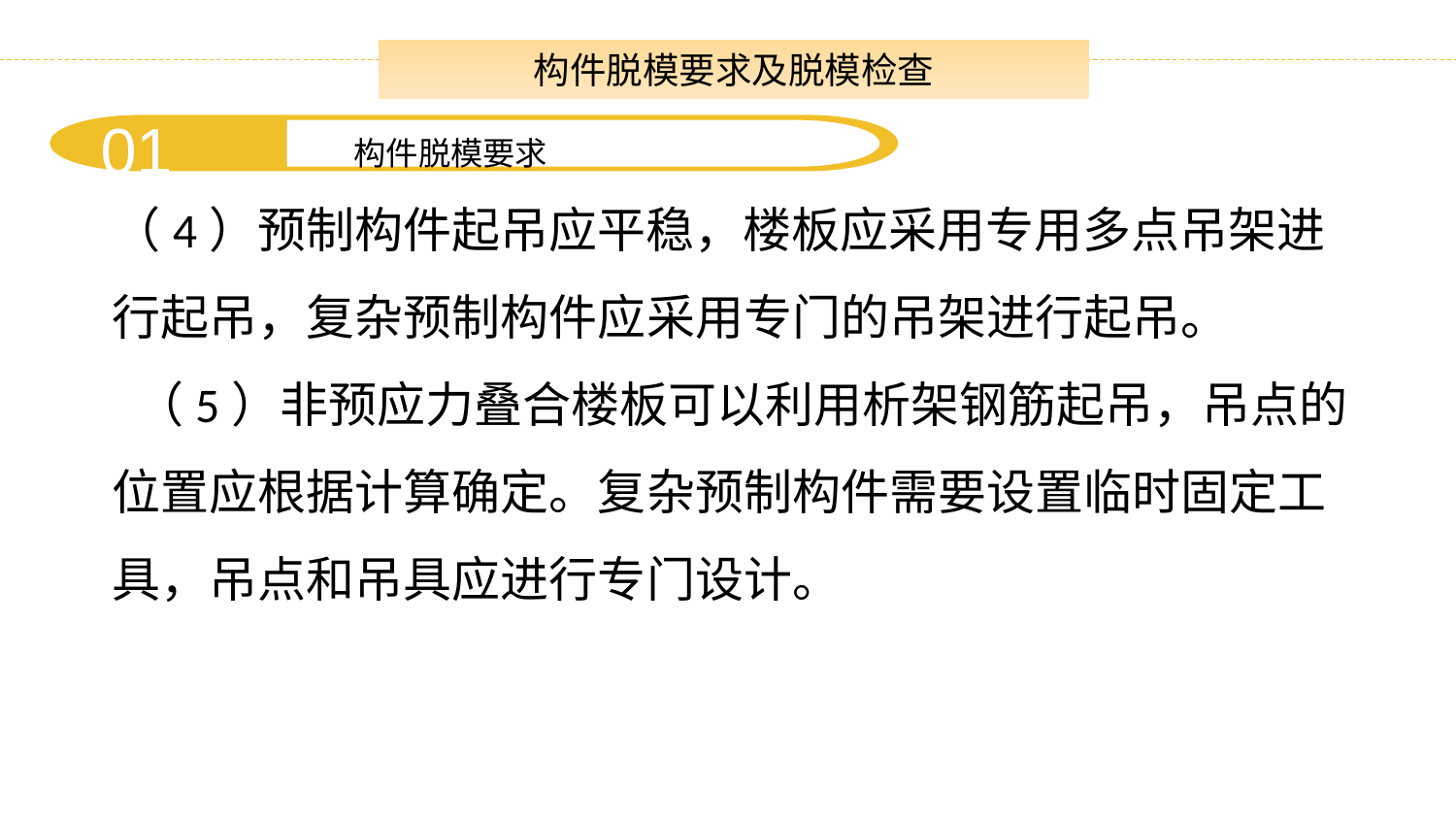

构件脱模要求及脱模检查
01

构件脱模要求

（4）预制构件起吊应平稳，楼板应采用专用多点吊架进行起吊，复杂预制构件应采用专门的吊架进行起吊。
 （5）非预应力叠合楼板可以利用析架钢筋起吊，吊点的位置应根据计算确定。复杂预制构件需要设置临时固定工具，吊点和吊具应进行专门设计。